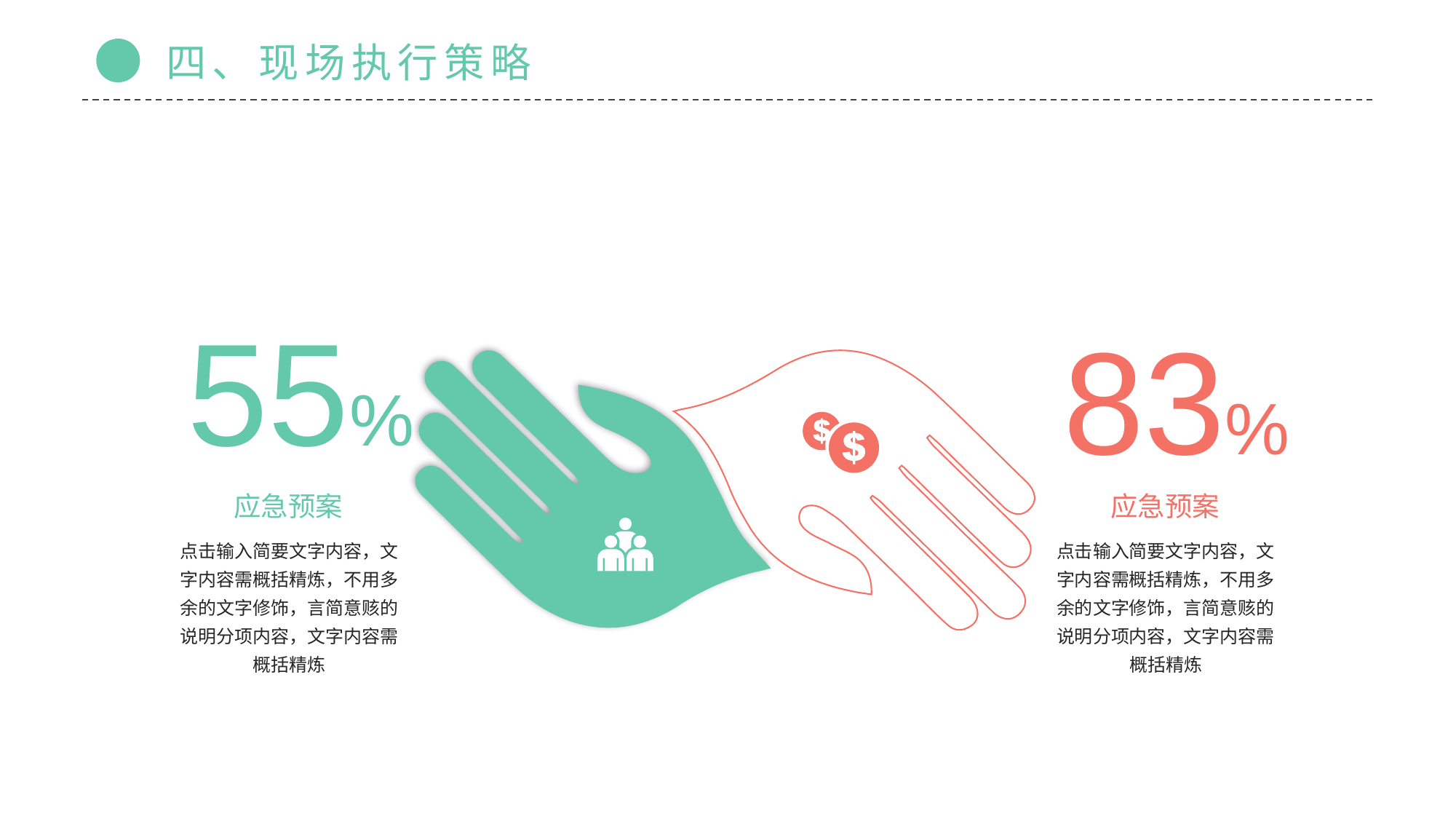

四、现场执行策略

55%
应急预案
点击输入简要文字内容，文字内容需概括精炼，不用多余的文字修饰，言简意赅的说明分项内容，文字内容需概括精炼
83%
应急预案
点击输入简要文字内容，文字内容需概括精炼，不用多余的文字修饰，言简意赅的说明分项内容，文字内容需概括精炼